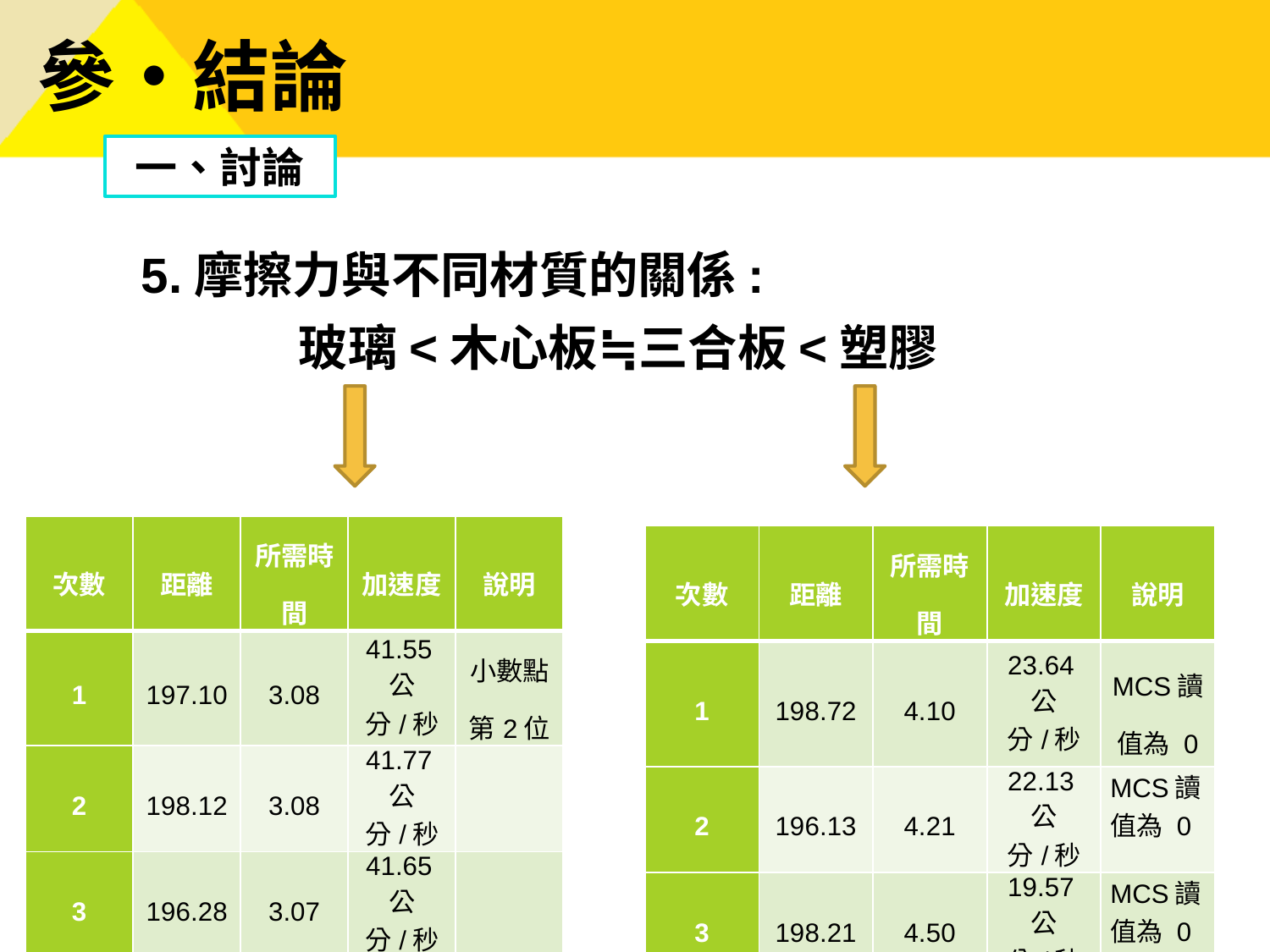

# 參‧結論
一、討論

5.摩擦力與不同材質的關係:
             玻璃<木心板≒三合板<塑膠

| 次數 | 距離 | 所需時間 | 加速度 | 說明 |
| --- | --- | --- | --- | --- |
| 1 | 197.10 | 3.08 | 41.55公分/秒 | 小數點第2位 |
| 2 | 198.12 | 3.08 | 41.77公分/秒 |  |
| 3 | 196.28 | 3.07 | 41.65公分/秒 |  |
| 次數 | 距離 | 所需時間 | 加速度 | 說明 |
| --- | --- | --- | --- | --- |
| 1 | 198.72 | 4.10 | 23.64公分/秒 | MCS讀值為 0 |
| 2 | 196.13 | 4.21 | 22.13公分/秒 | MCS讀值為 0 |
| 3 | 198.21 | 4.50 | 19.57公分/秒 | MCS讀值為 0 |